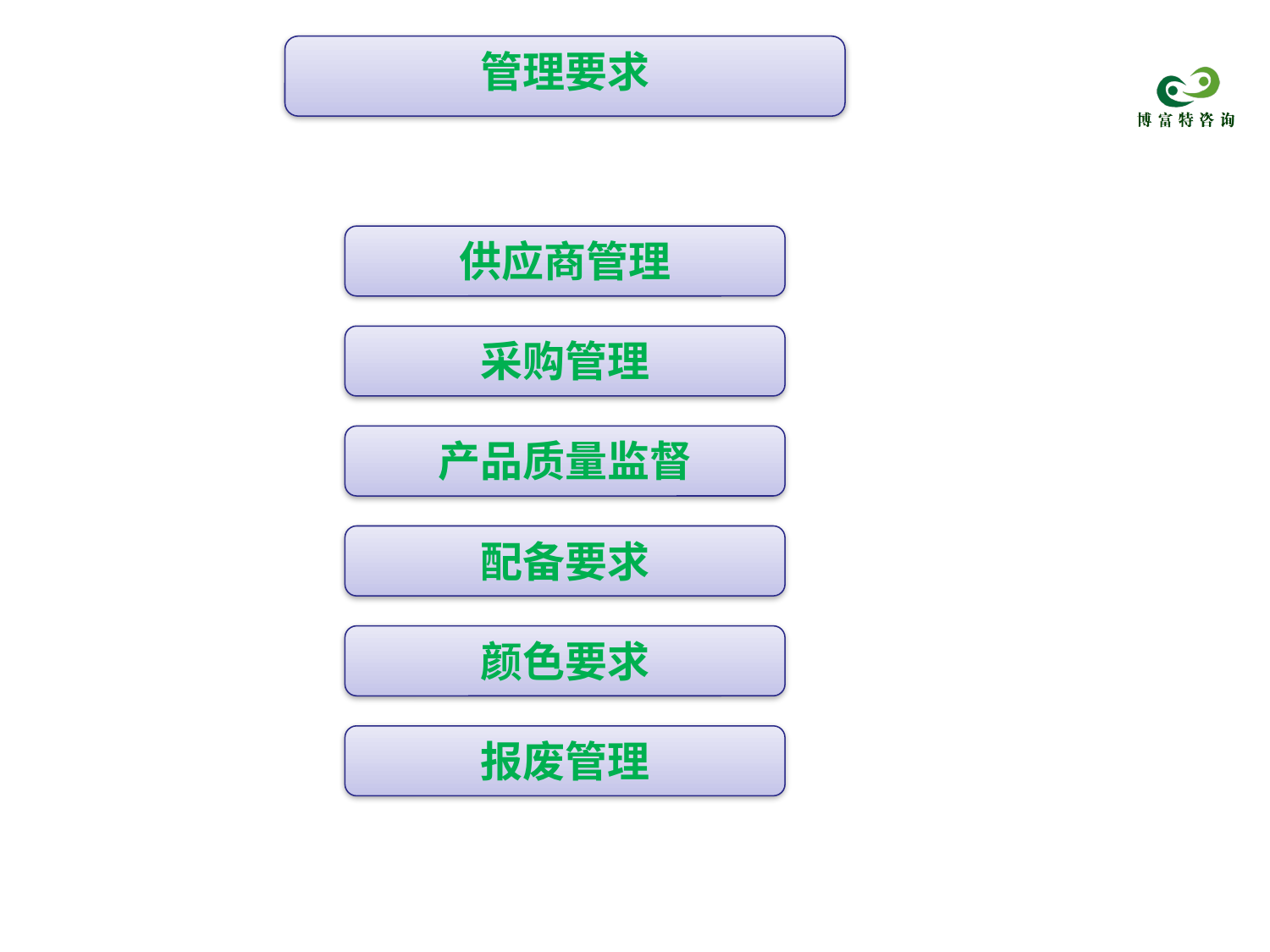

管理要求
供应商管理
采购管理
产品质量监督
配备要求
颜色要求
报废管理